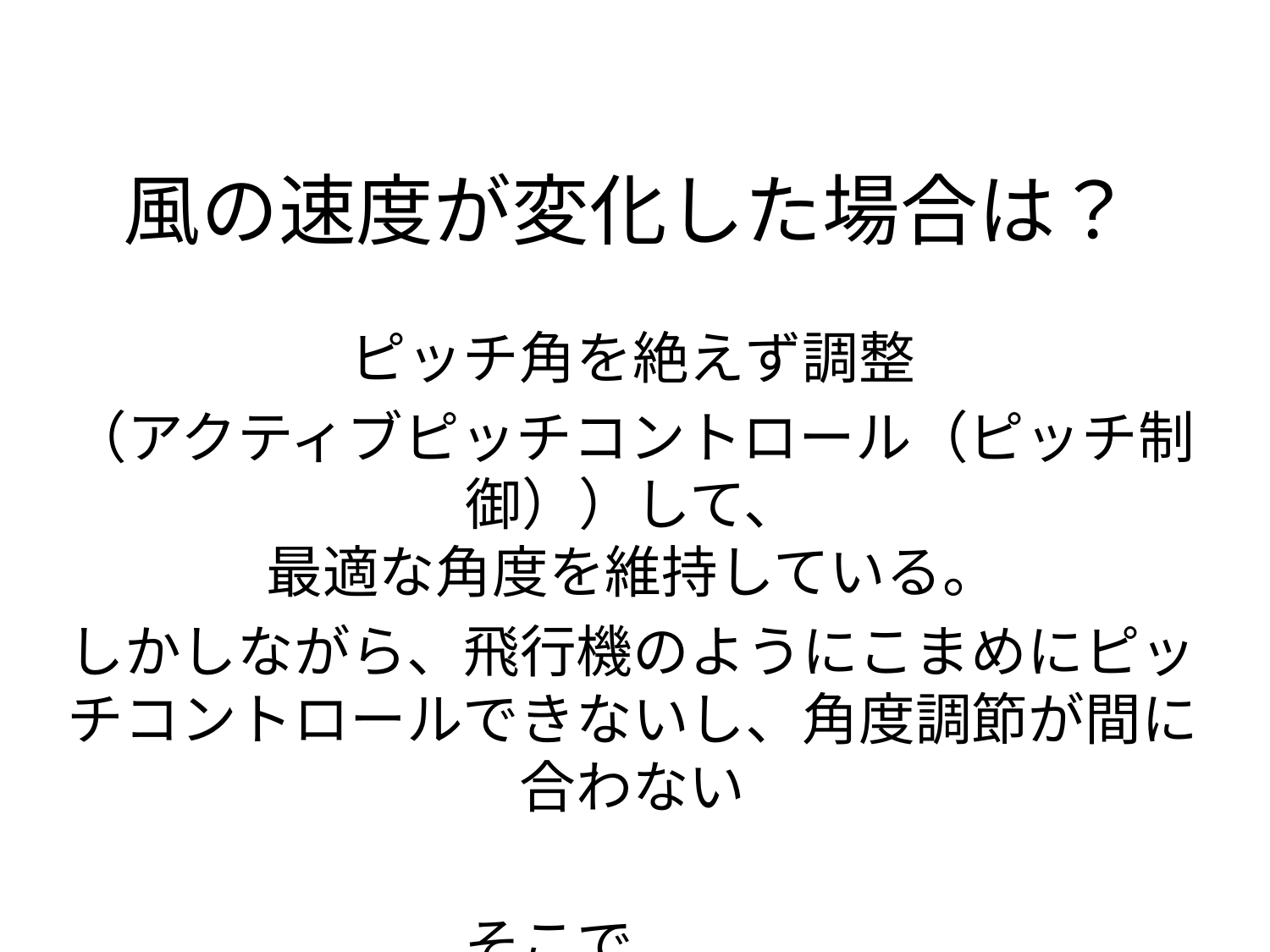

# 風の速度が変化した場合は？
ピッチ角を絶えず調整
（アクティブピッチコントロール（ピッチ制御））して、
最適な角度を維持している。
しかしながら、飛行機のようにこまめにピッチコントロールできないし、角度調節が間に合わない

そこで、、、